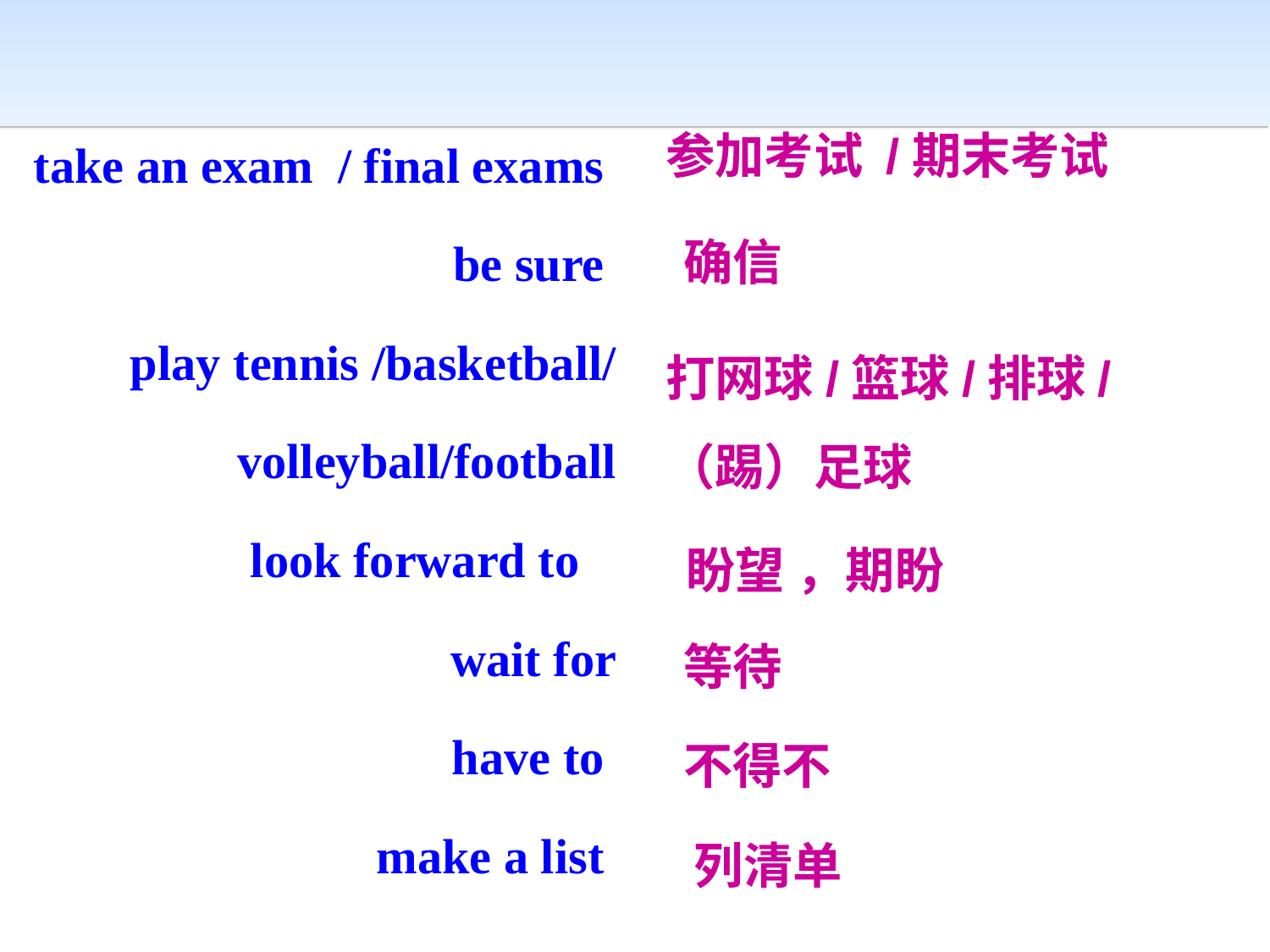

take an exam  / final exams
                                 be sure
      play tennis /basketball/
      volleyball/football
                  look forward to
                               wait for
                                have to
                       make a list

参加考试 /期末考试
确信
打网球/篮球/排球/
（踢）足球
盼望 ，期盼
等待
不得不
列清单